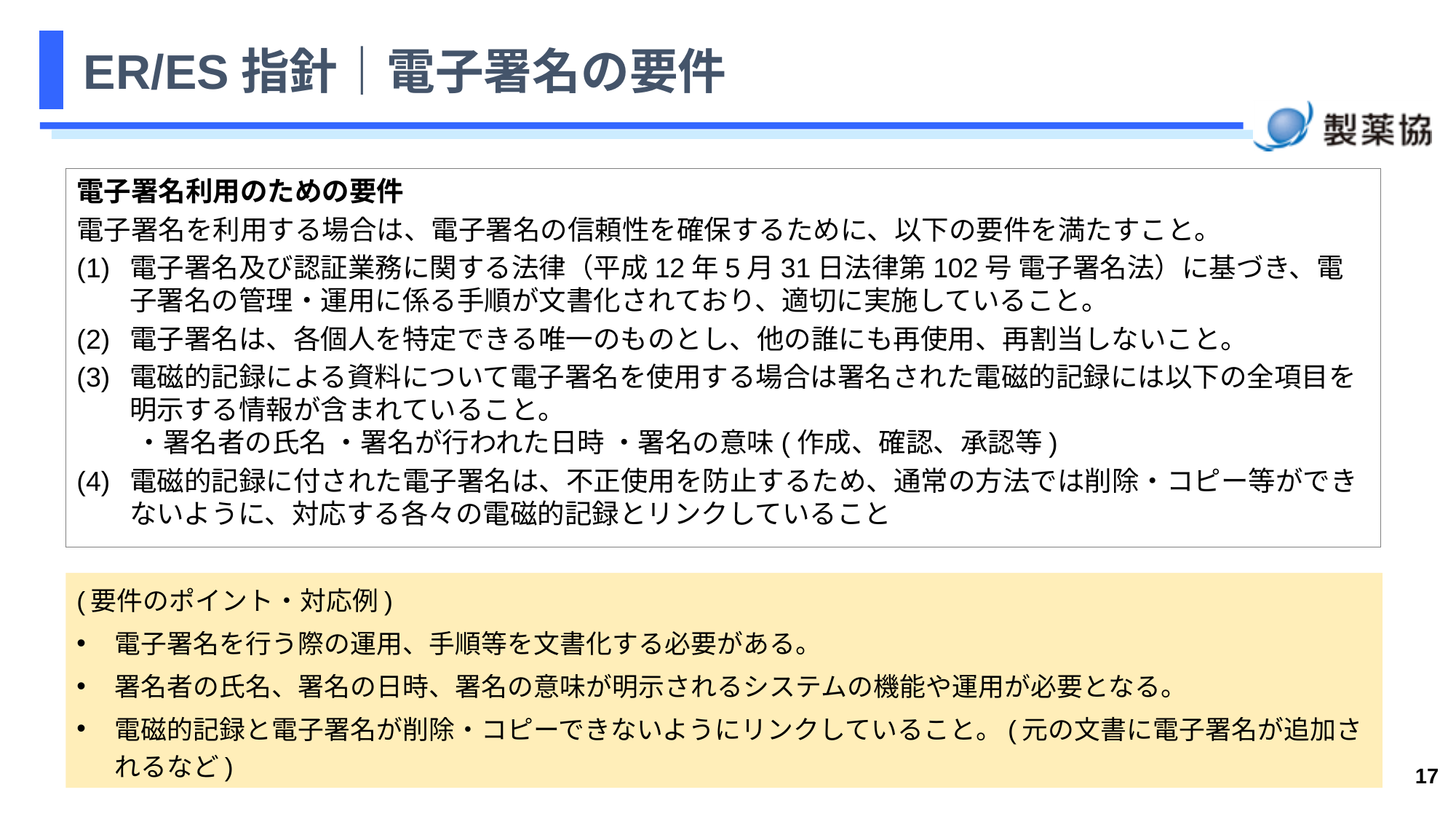

17
# ER/ES指針｜電子署名の要件
電子署名利用のための要件
電子署名を利用する場合は、電子署名の信頼性を確保するために、以下の要件を満たすこと。
電子署名及び認証業務に関する法律（平成12年5月31日法律第102号 電子署名法）に基づき、電子署名の管理・運用に係る手順が文書化されており、適切に実施していること。
電子署名は、各個人を特定できる唯一のものとし、他の誰にも再使用、再割当しないこと。
電磁的記録による資料について電子署名を使用する場合は署名された電磁的記録には以下の全項目を明示する情報が含まれていること。
 ・署名者の氏名 ・署名が行われた日時 ・署名の意味(作成、確認、承認等)
電磁的記録に付された電子署名は、不正使用を防止するため、通常の方法では削除・コピー等ができないように、対応する各々の電磁的記録とリンクしていること

(要件のポイント・対応例)
電子署名を行う際の運用、手順等を文書化する必要がある。
署名者の氏名、署名の日時、署名の意味が明示されるシステムの機能や運用が必要となる。
電磁的記録と電子署名が削除・コピーできないようにリンクしていること。(元の文書に電子署名が追加されるなど)